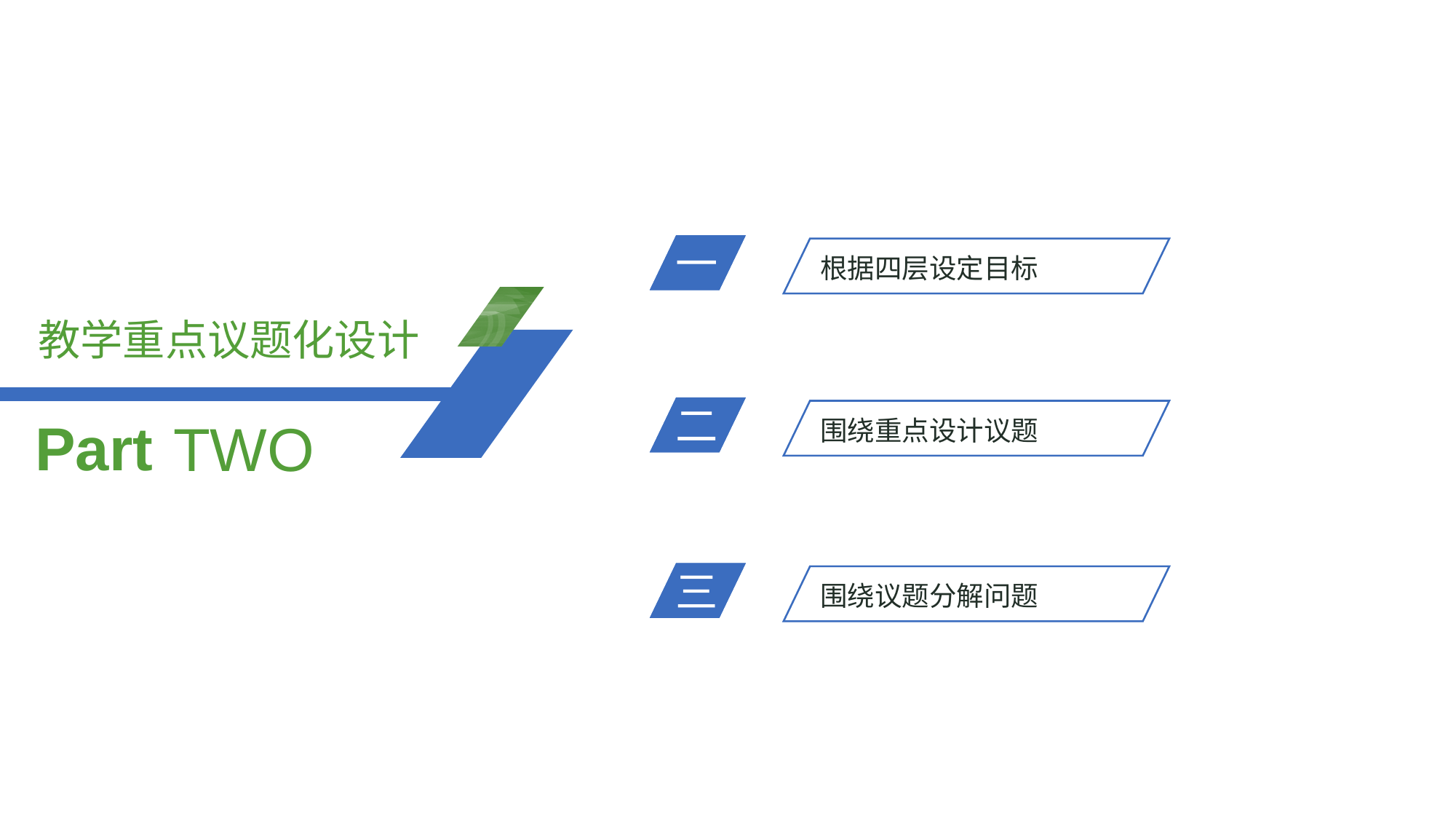

一

01

根据四层设定目标
教学重点议题化设计
二

01

TWO

围绕重点设计议题
三

01

围绕议题分解问题